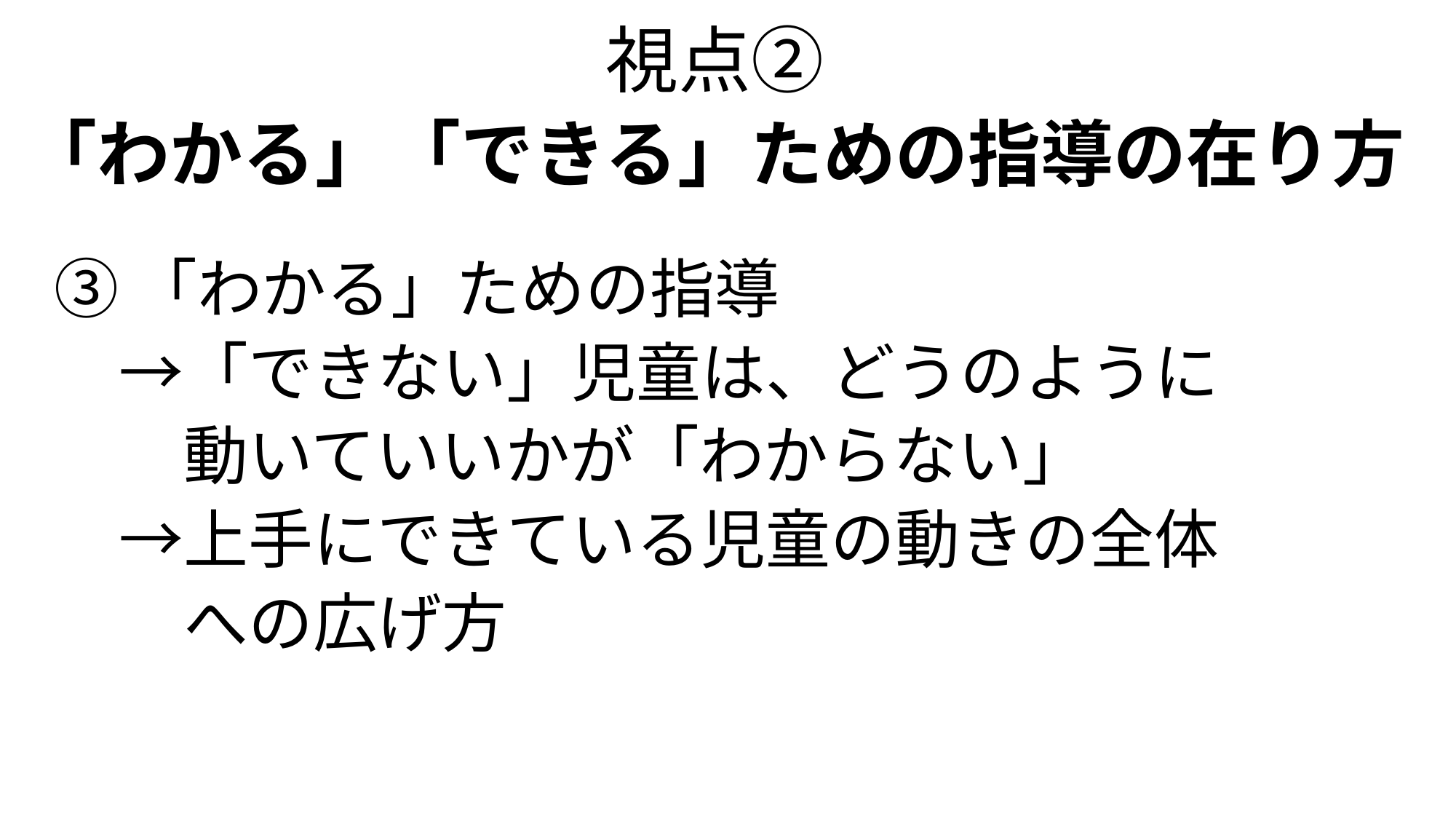

視点②
「わかる」「できる」ための指導の在り方
③「わかる」ための指導
　→「できない」児童は、どうのように
　　動いていいかが「わからない」
　→上手にできている児童の動きの全体
　　への広げ方